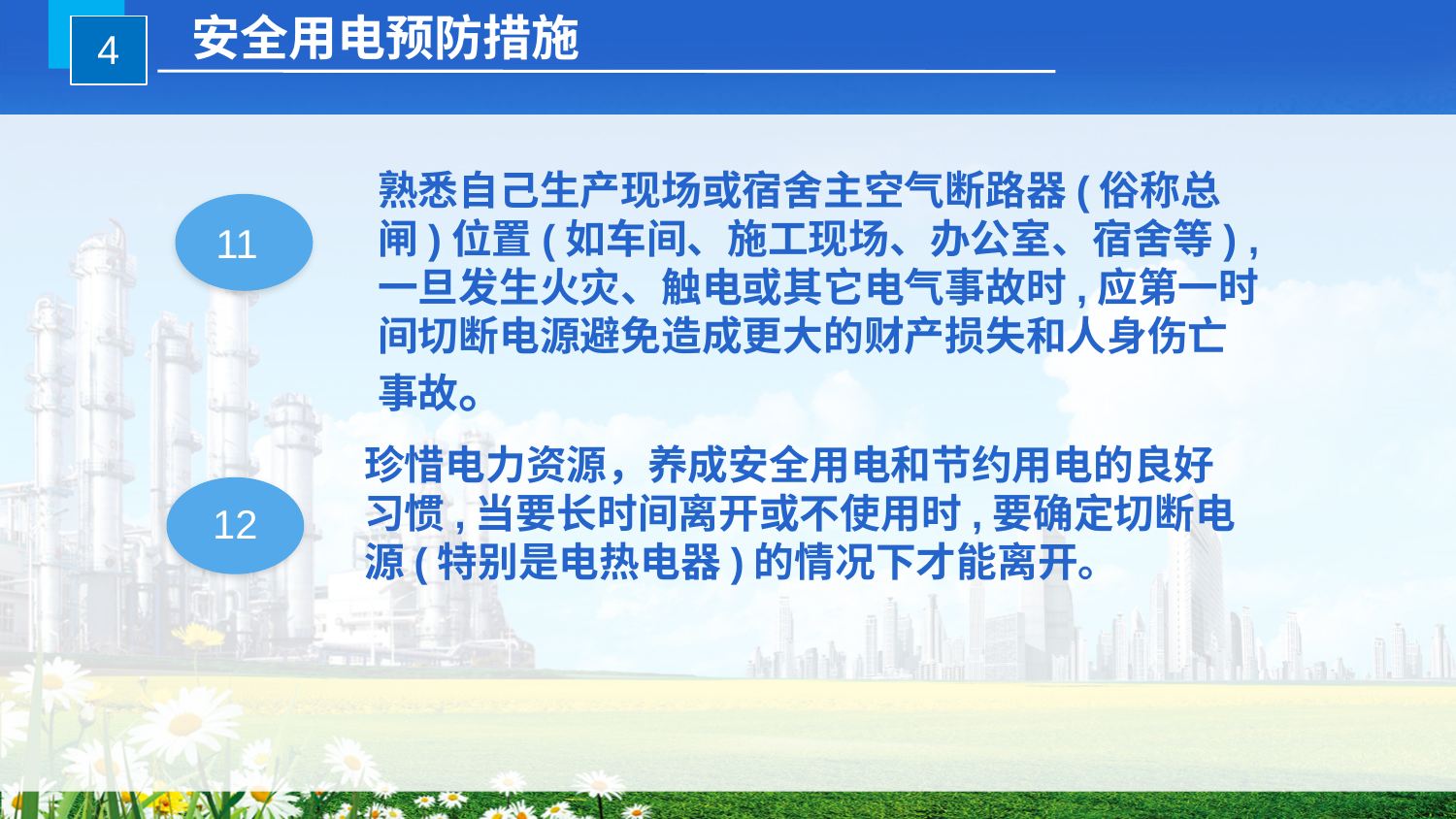

安全用电预防措施
4
熟悉自己生产现场或宿舍主空气断路器(俗称总闸)位置(如车间、施工现场、办公室、宿舍等) ,一旦发生火灾、触电或其它电气事故时,应第一时间切断电源避免造成更大的财产损失和人身伤亡事故。

11
珍惜电力资源，养成安全用电和节约用电的良好习惯,当要长时间离开或不使用时,要确定切断电源(特别是电热电器)的情况下才能离开。

12